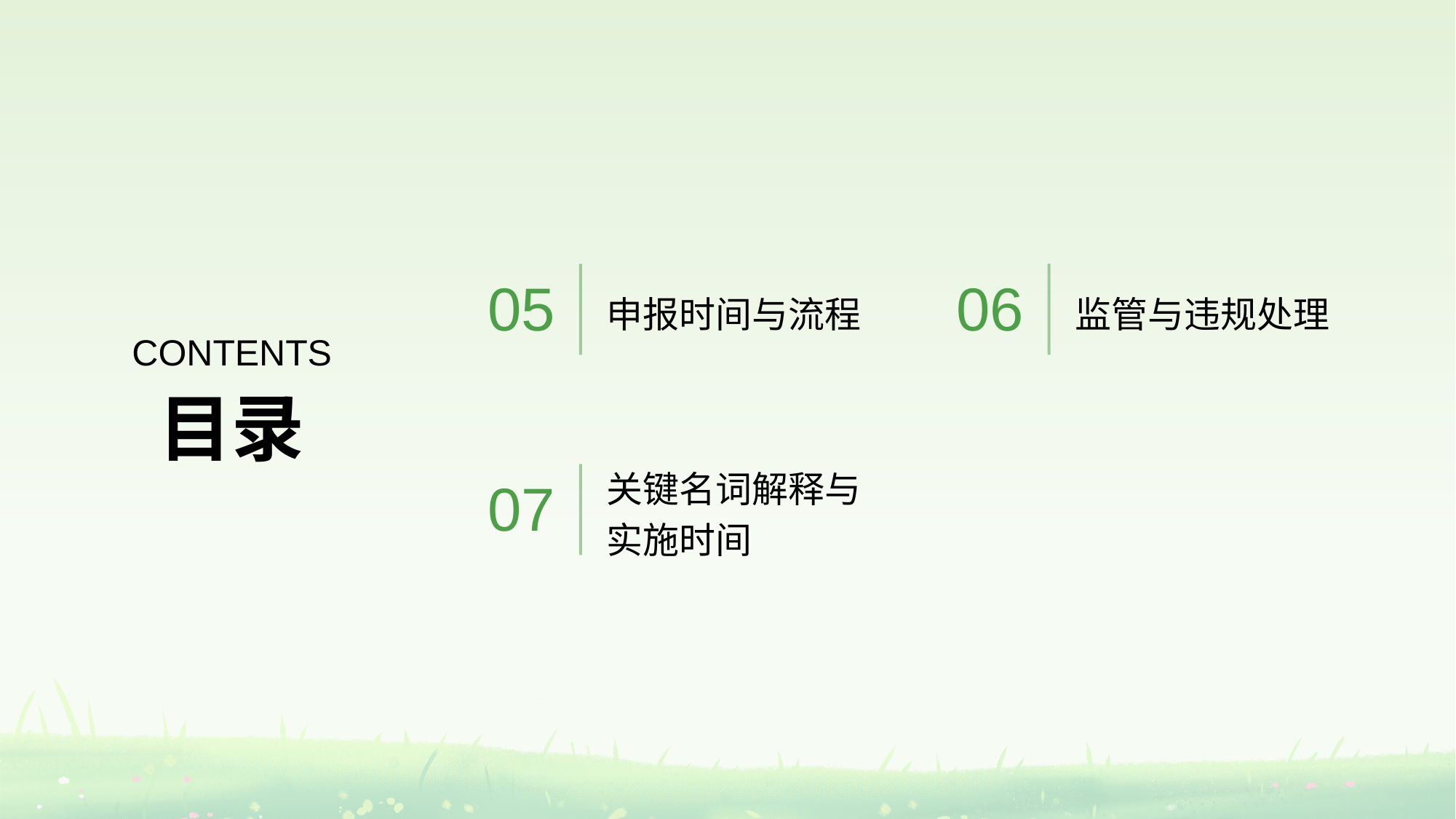

申报时间与流程
监管与违规处理

05
06
CONTENTS
目录
关键名词解释与实施时间

07